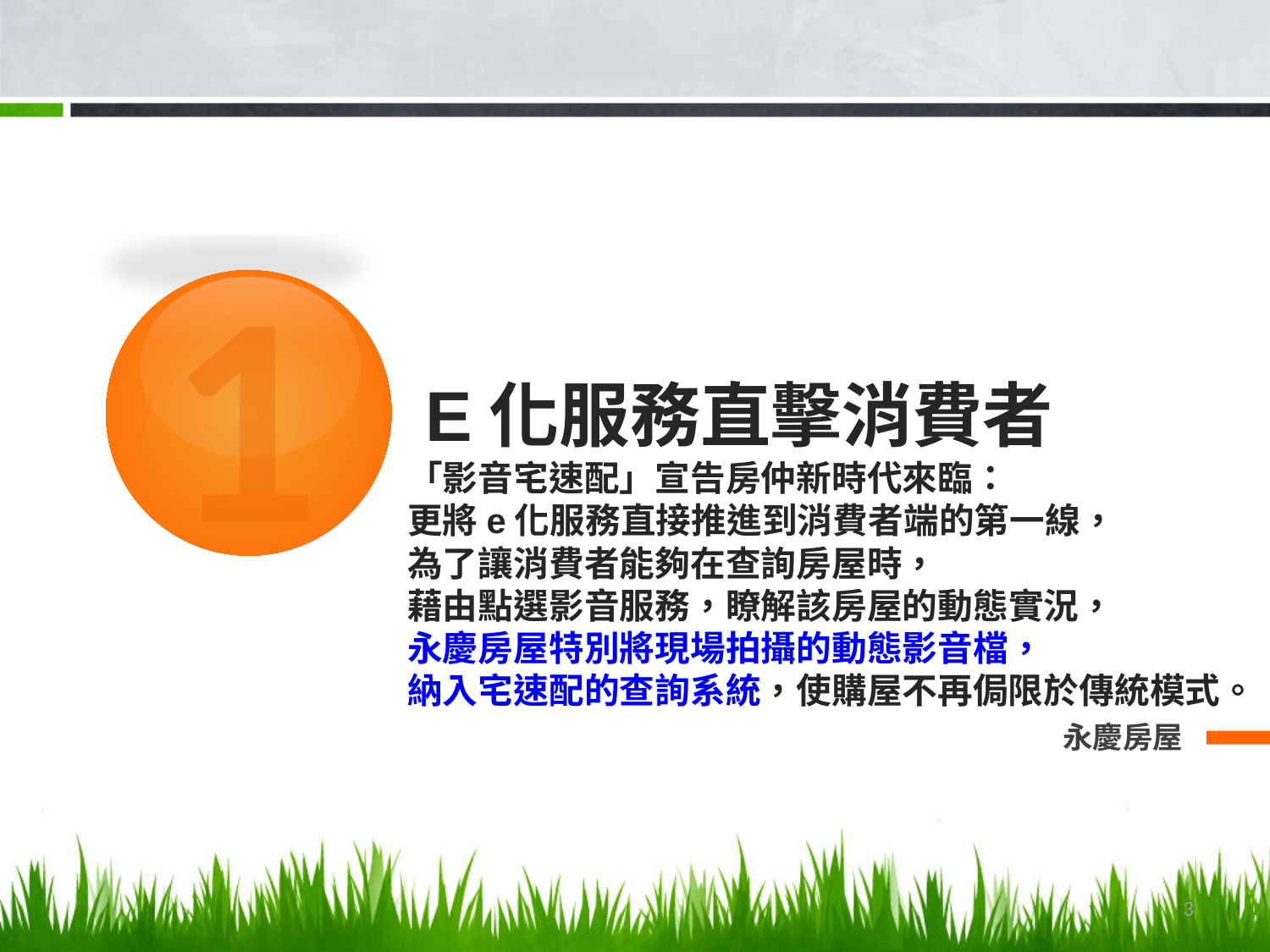

1
# e化服務直擊消費者
「影音宅速配」宣告房仲新時代來臨：
更將e化服務直接推進到消費者端的第一線，
為了讓消費者能夠在查詢房屋時，
藉由點選影音服務，瞭解該房屋的動態實況，
永慶房屋特別將現場拍攝的動態影音檔，
納入宅速配的查詢系統，使購屋不再侷限於傳統模式。
永慶房屋
3